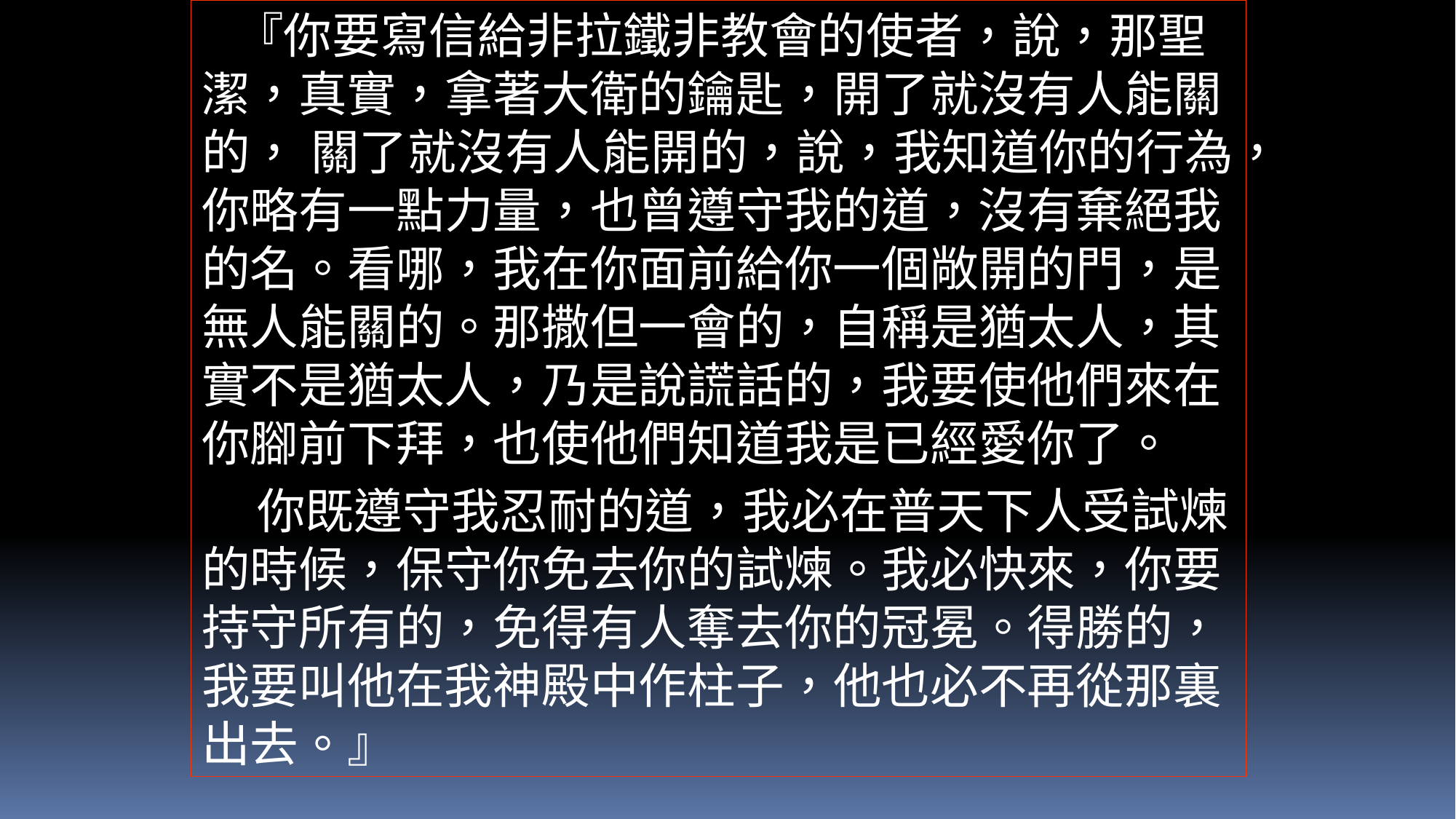

『你要寫信給非拉鐵非教會的使者，說，那聖潔，真實，拿著大衛的鑰匙，開了就沒有人能關的，	關了就沒有人能開的，說，我知道你的行為，你略有一點力量，也曾遵守我的道，沒有棄絕我的名。看哪，我在你面前給你一個敞開的門，是無人能關的。那撒但一會的，自稱是猶太人，其實不是猶太人，乃是說謊話的，我要使他們來在你腳前下拜，也使他們知道我是已經愛你了。
    你既遵守我忍耐的道，我必在普天下人受試煉的時候，保守你免去你的試煉。我必快來，你要持守所有的，免得有人奪去你的冠冕。得勝的，我要叫他在我神殿中作柱子，他也必不再從那裏出去。』